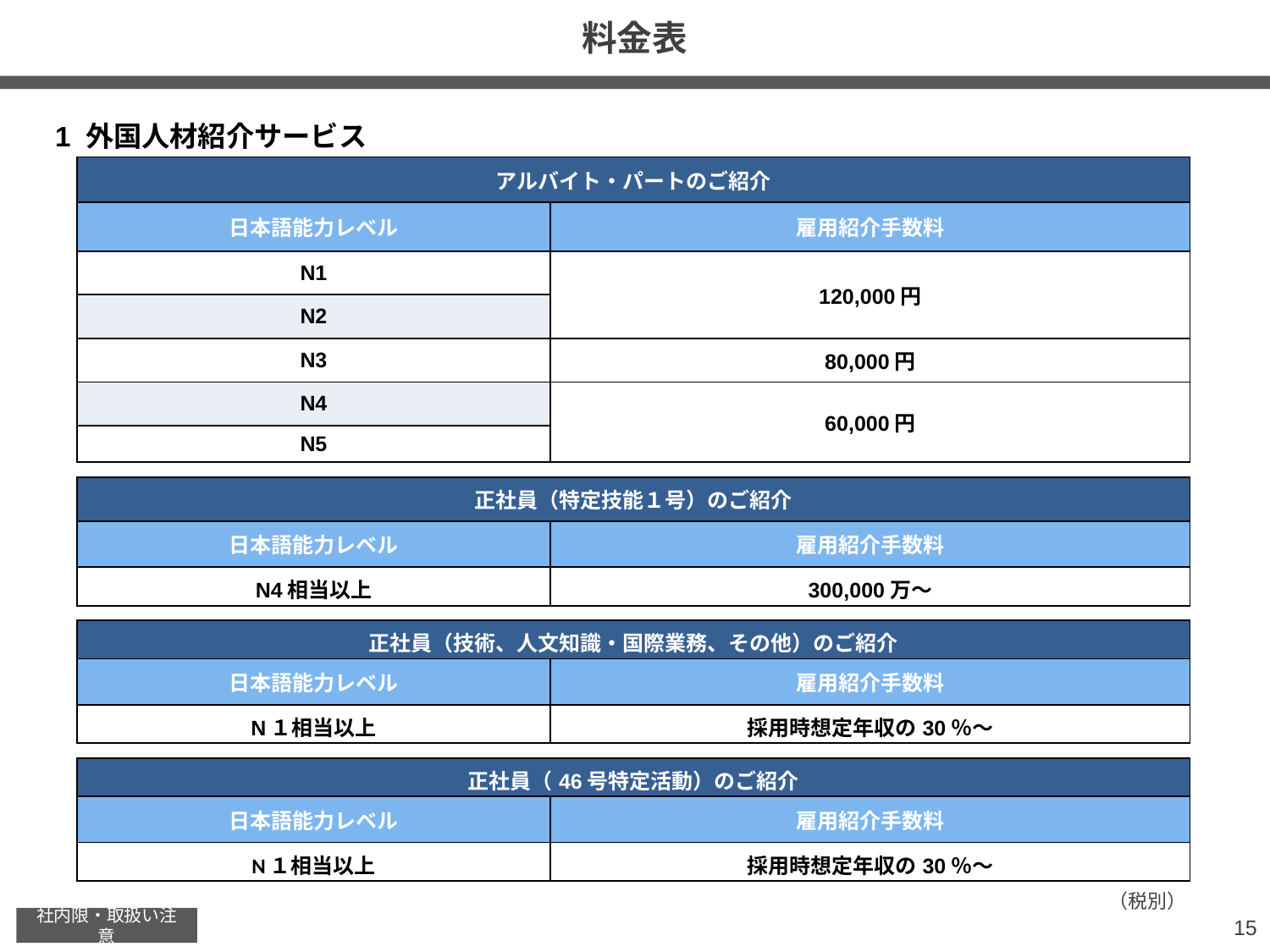

# 料金表
1 外国人材紹介サービス
| アルバイト・パートのご紹介 |  |
| --- | --- |
| 日本語能力レベル | 雇用紹介手数料 |
| N1 | 120,000円 |
| N2 |  |
| N3 | 80,000円 |
| N4 | 60,000円 |
| N5 |  |
| 正社員（特定技能１号）のご紹介 |  |
| --- | --- |
| 日本語能力レベル | 雇用紹介手数料 |
| N4相当以上 | 300,000万～ |
| 正社員（技術、人文知識・国際業務、その他）のご紹介 |  |
| --- | --- |
| 日本語能力レベル | 雇用紹介手数料 |
| N１相当以上 | 採用時想定年収の30％～ |
| 正社員（46号特定活動）のご紹介 |  |
| --- | --- |
| 日本語能力レベル | 雇用紹介手数料 |
| N１相当以上 | 採用時想定年収の30％～ |
（税別）
15